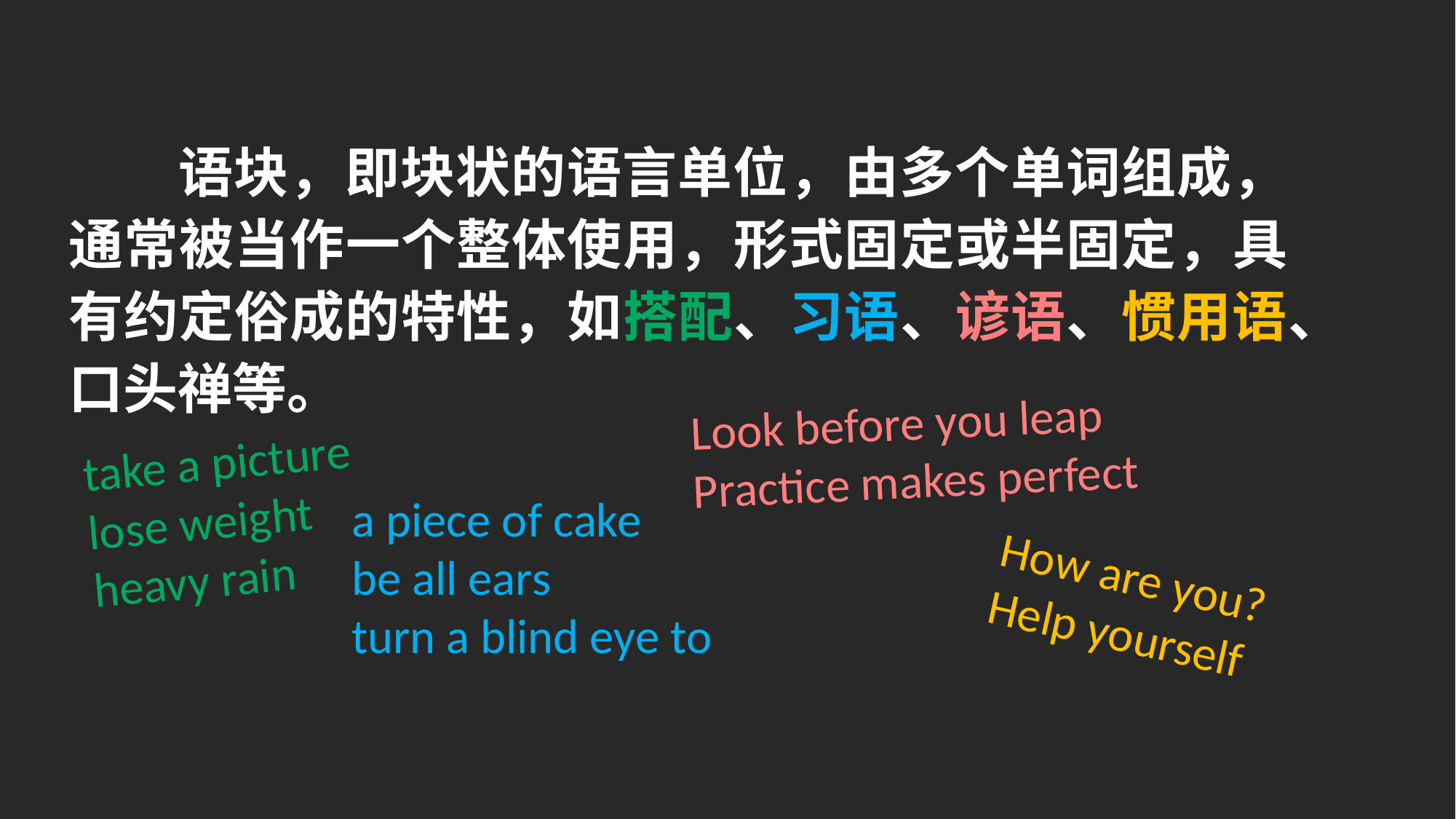

语块，即块状的语言单位，由多个单词组成，通常被当作一个整体使用，形式固定或半固定，具有约定俗成的特性，如搭配、习语、谚语、惯用语、口头禅等。

Look before you leap
Practice makes perfect
take a picture
lose weight
heavy rain
a piece of cake
be all ears
turn a blind eye to

How are you?
Help yourself